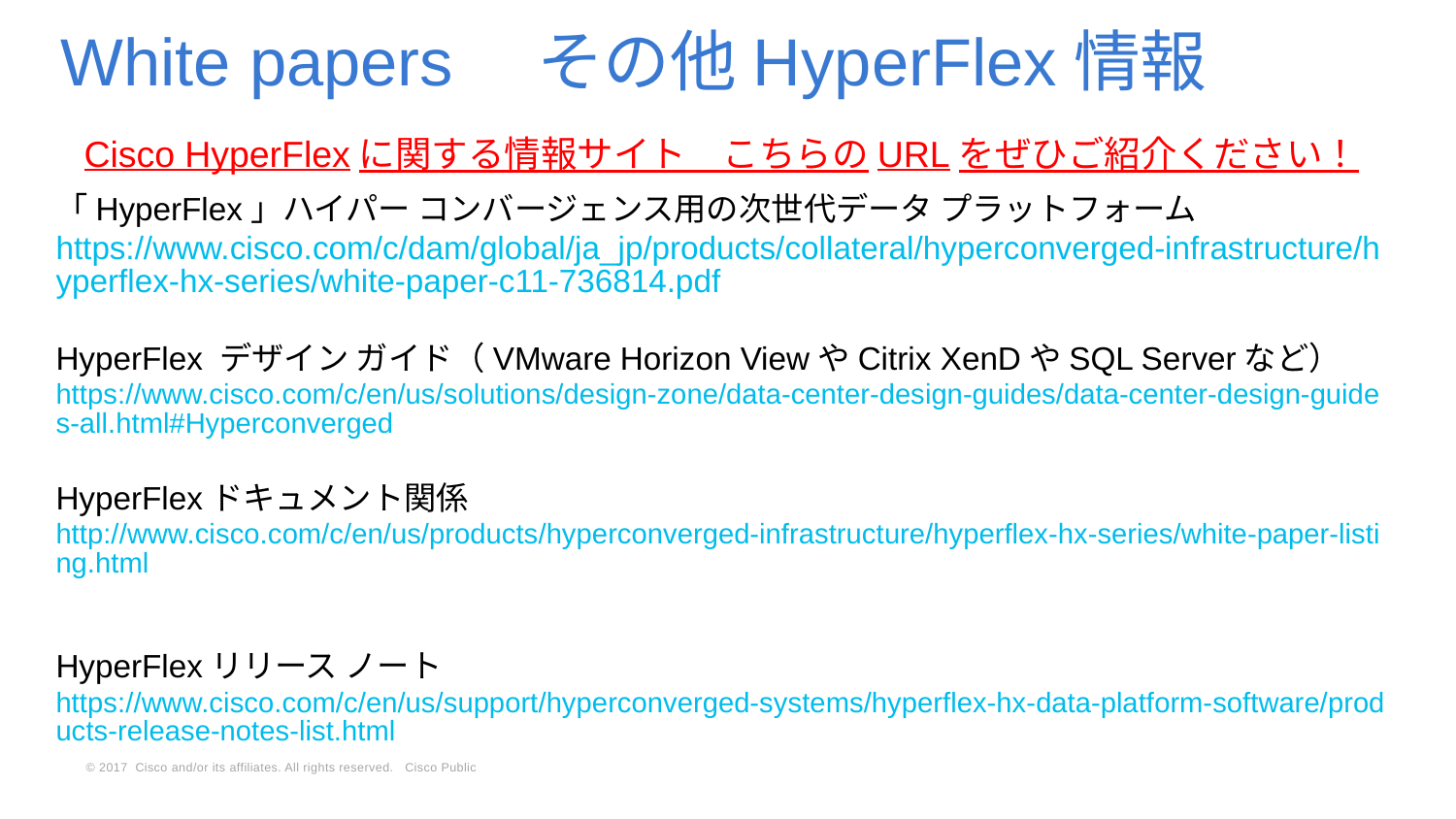

White papers　その他HyperFlex情報
Cisco HyperFlexに関する情報サイト　こちらのURLをぜひご紹介ください！
「HyperFlex」ハイパー コンバージェンス用の次世代データ プラットフォーム https://www.cisco.com/c/dam/global/ja_jp/products/collateral/hyperconverged-infrastructure/hyperflex-hx-series/white-paper-c11-736814.pdf

HyperFlex デザイン ガイド（VMware Horizon ViewやCitrix XenDやSQL Serverなど）
https://www.cisco.com/c/en/us/solutions/design-zone/data-center-design-guides/data-center-design-guides-all.html#Hyperconverged

HyperFlexドキュメント関係
http://www.cisco.com/c/en/us/products/hyperconverged-infrastructure/hyperflex-hx-series/white-paper-listing.html

HyperFlexリリース ノート
https://www.cisco.com/c/en/us/support/hyperconverged-systems/hyperflex-hx-data-platform-software/products-release-notes-list.html